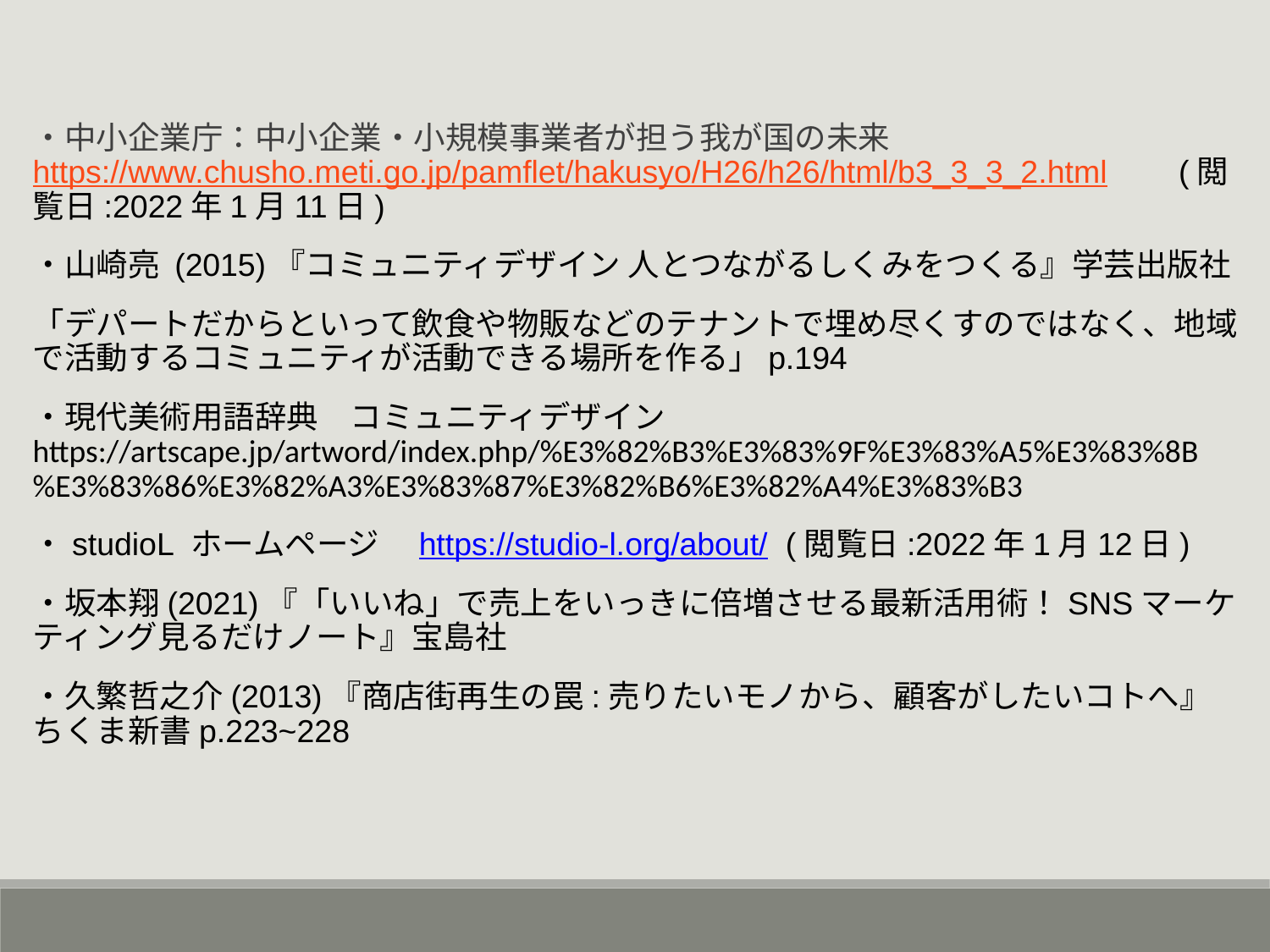

・中小企業庁：中小企業・小規模事業者が担う我が国の未来　　　　https://www.chusho.meti.go.jp/pamflet/hakusyo/H26/h26/html/b3_3_3_2.html　　(閲覧日:2022年1月11日)
・山崎亮 (2015)『コミュニティデザイン 人とつながるしくみをつくる』学芸出版社
「デパートだからといって飲食や物販などのテナントで埋め尽くすのではなく、地域で活動するコミュニティが活動できる場所を作る」p.194
・現代美術用語辞典　コミュニティデザイン　https://artscape.jp/artword/index.php/%E3%82%B3%E3%83%9F%E3%83%A5%E3%83%8B%E3%83%86%E3%82%A3%E3%83%87%E3%82%B6%E3%82%A4%E3%83%B3
・studioL ホームページ　https://studio-l.org/about/  (閲覧日:2022年1月12日)
・坂本翔(2021)『「いいね」で売上をいっきに倍増させる最新活用術！SNSマーケティング見るだけノート』宝島社
・久繁哲之介(2013)『商店街再生の罠:売りたいモノから、顧客がしたいコトへ』　ちくま新書p.223~228